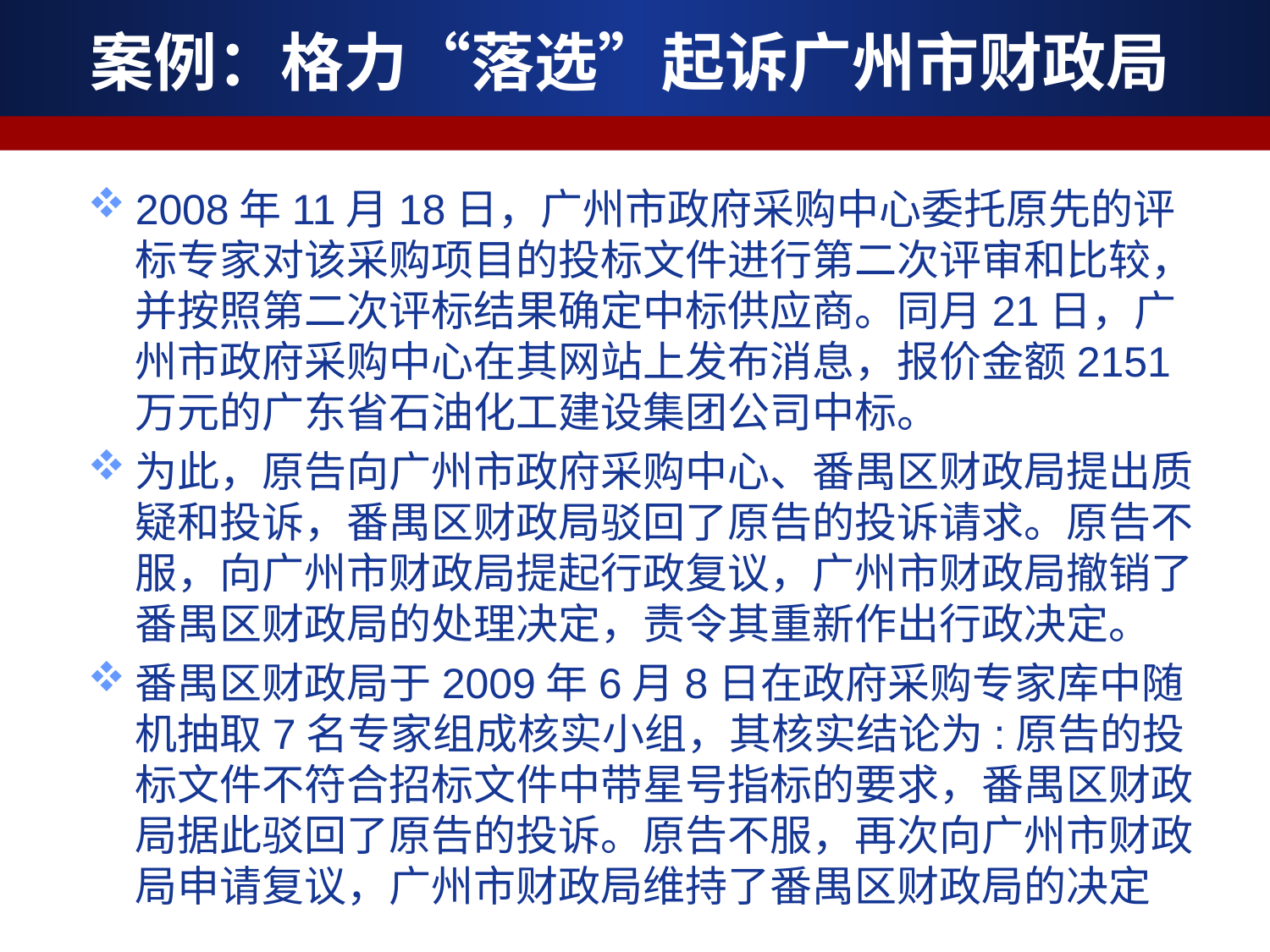

案例：格力“落选”起诉广州市财政局
2008年11月18日，广州市政府采购中心委托原先的评标专家对该采购项目的投标文件进行第二次评审和比较，并按照第二次评标结果确定中标供应商。同月21日，广州市政府采购中心在其网站上发布消息，报价金额2151万元的广东省石油化工建设集团公司中标。
为此，原告向广州市政府采购中心、番禺区财政局提出质疑和投诉，番禺区财政局驳回了原告的投诉请求。原告不服，向广州市财政局提起行政复议，广州市财政局撤销了番禺区财政局的处理决定，责令其重新作出行政决定。
番禺区财政局于2009年6月8日在政府采购专家库中随机抽取7名专家组成核实小组，其核实结论为:原告的投标文件不符合招标文件中带星号指标的要求，番禺区财政局据此驳回了原告的投诉。原告不服，再次向广州市财政局申请复议，广州市财政局维持了番禺区财政局的决定